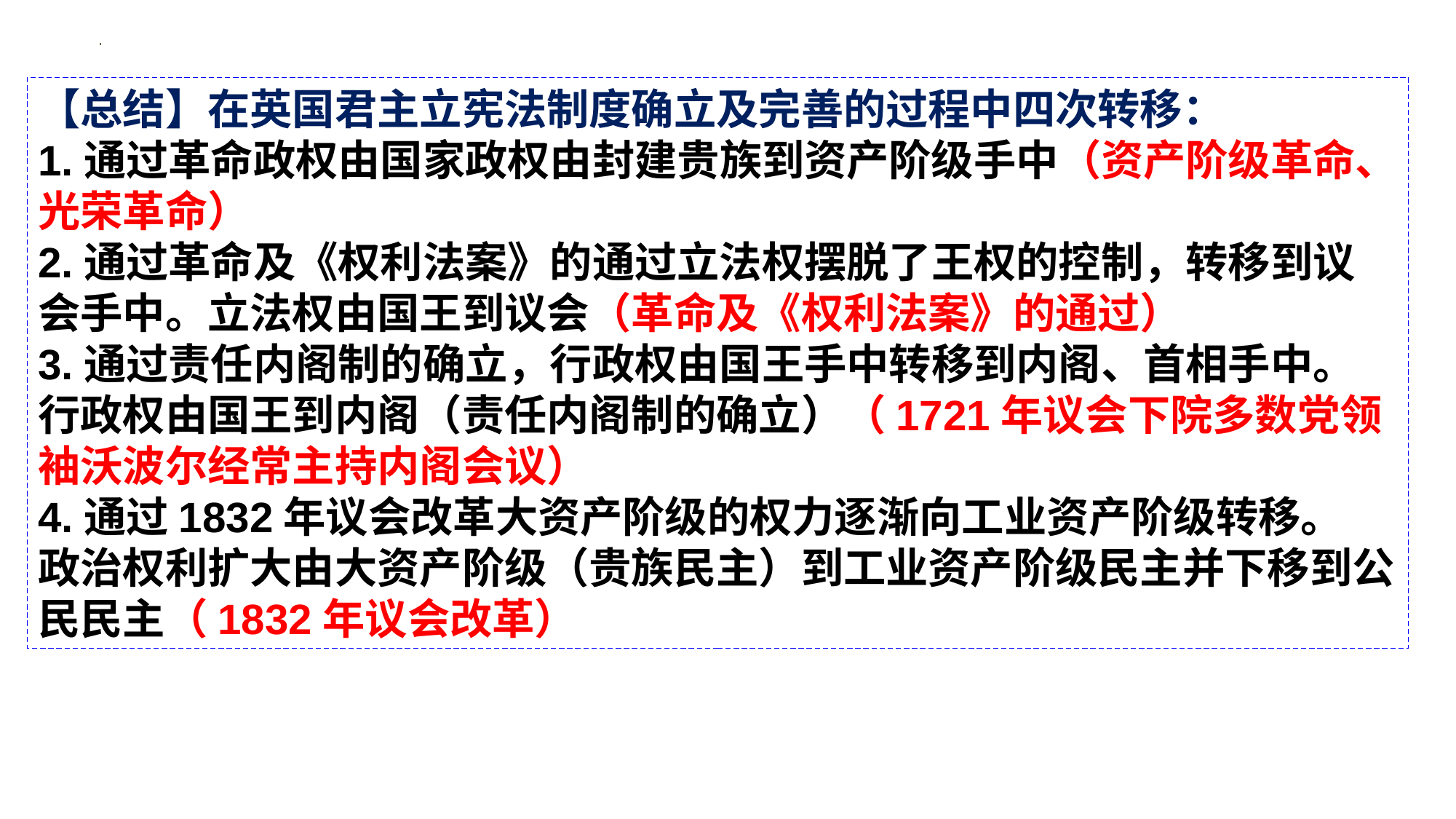

【总结】在英国君主立宪法制度确立及完善的过程中四次转移：
1.通过革命政权由国家政权由封建贵族到资产阶级手中（资产阶级革命、光荣革命）
2.通过革命及《权利法案》的通过立法权摆脱了王权的控制，转移到议会手中。立法权由国王到议会（革命及《权利法案》的通过）
3.通过责任内阁制的确立，行政权由国王手中转移到内阁、首相手中。行政权由国王到内阁（责任内阁制的确立）（1721年议会下院多数党领袖沃波尔经常主持内阁会议）
4.通过1832年议会改革大资产阶级的权力逐渐向工业资产阶级转移。
政治权利扩大由大资产阶级（贵族民主）到工业资产阶级民主并下移到公民民主（1832年议会改革）